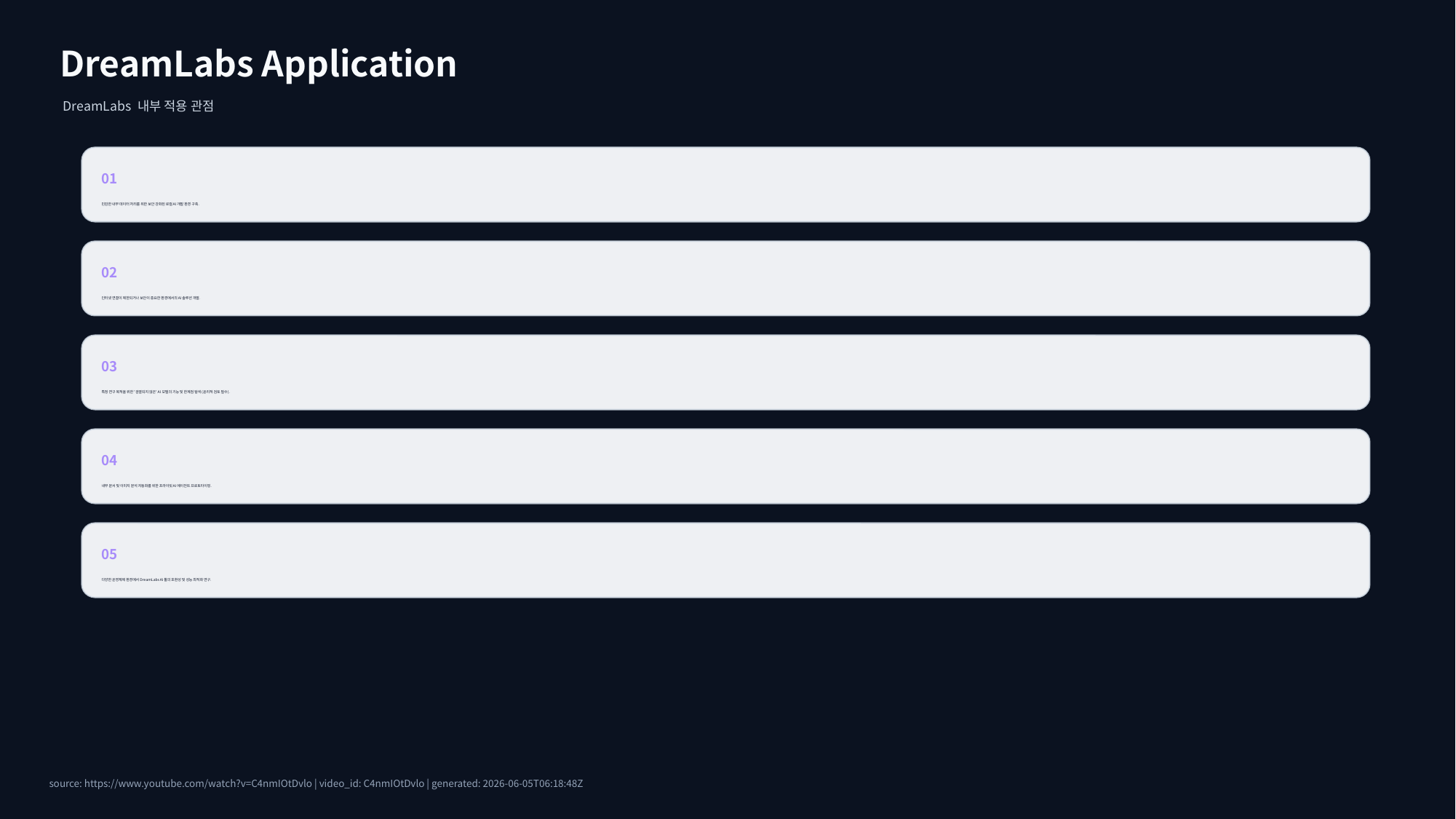

DreamLabs Application
DreamLabs 내부 적용 관점

01
민감한 내부 데이터 처리를 위한 보안 강화된 로컬 AI 개발 환경 구축.

02
인터넷 연결이 제한되거나 보안이 중요한 환경에서의 AI 솔루션 개발.

03
특정 연구 목적을 위한 '검열되지 않은' AI 모델의 기능 및 한계점 탐색 (윤리적 검토 필수).

04
내부 문서 및 이미지 분석 자동화를 위한 프라이빗 AI 에이전트 프로토타이핑.

05
다양한 운영체제 환경에서 DreamLabs AI 툴의 호환성 및 성능 최적화 연구.
source: https://www.youtube.com/watch?v=C4nmIOtDvlo | video_id: C4nmIOtDvlo | generated: 2026-06-05T06:18:48Z